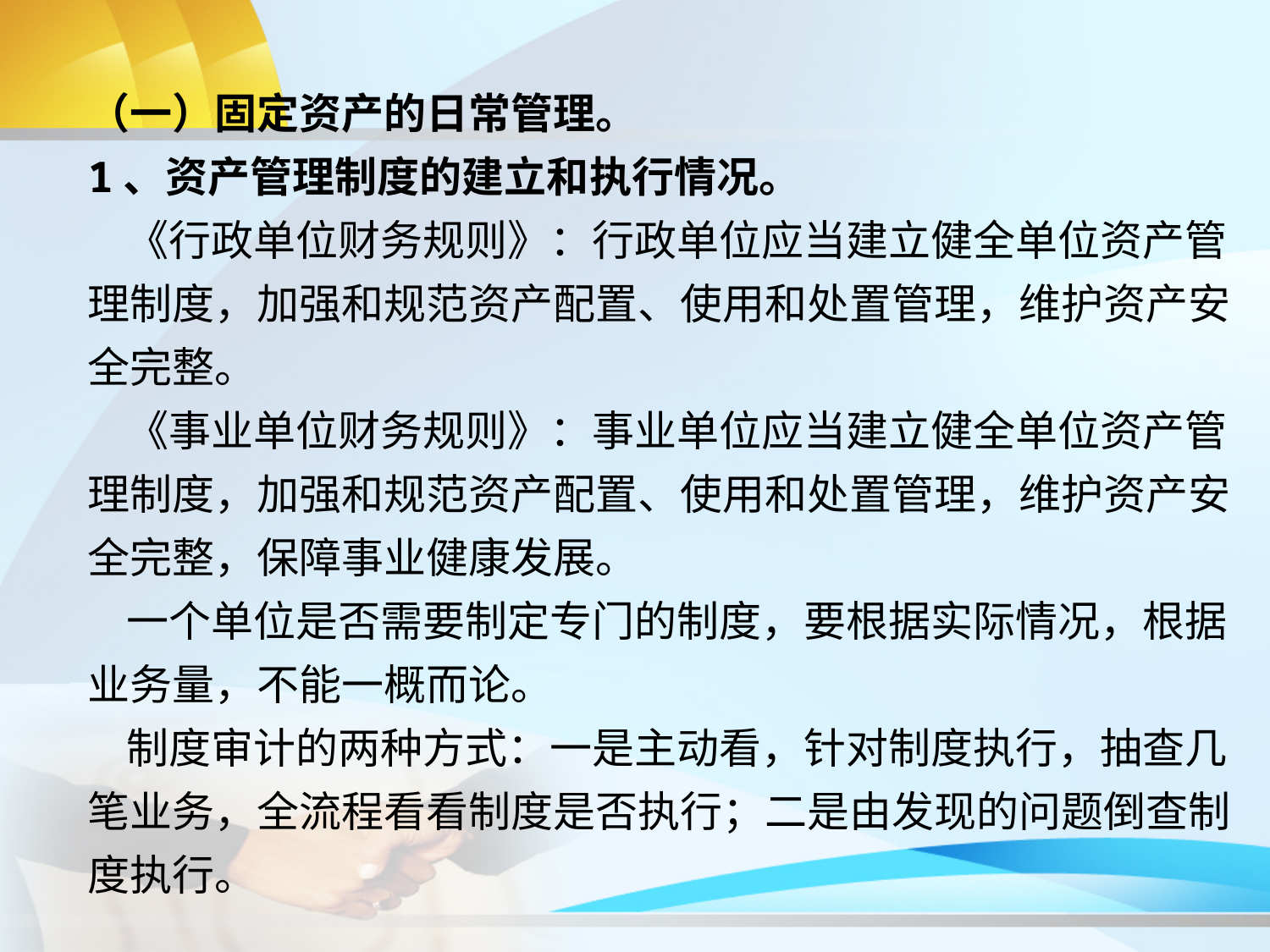

（一）固定资产的日常管理。
1、资产管理制度的建立和执行情况。
   《行政单位财务规则》：行政单位应当建立健全单位资产管理制度，加强和规范资产配置、使用和处置管理，维护资产安全完整。
   《事业单位财务规则》：事业单位应当建立健全单位资产管理制度，加强和规范资产配置、使用和处置管理，维护资产安全完整，保障事业健康发展。
   一个单位是否需要制定专门的制度，要根据实际情况，根据业务量，不能一概而论。
   制度审计的两种方式：一是主动看，针对制度执行，抽查几笔业务，全流程看看制度是否执行；二是由发现的问题倒查制度执行。